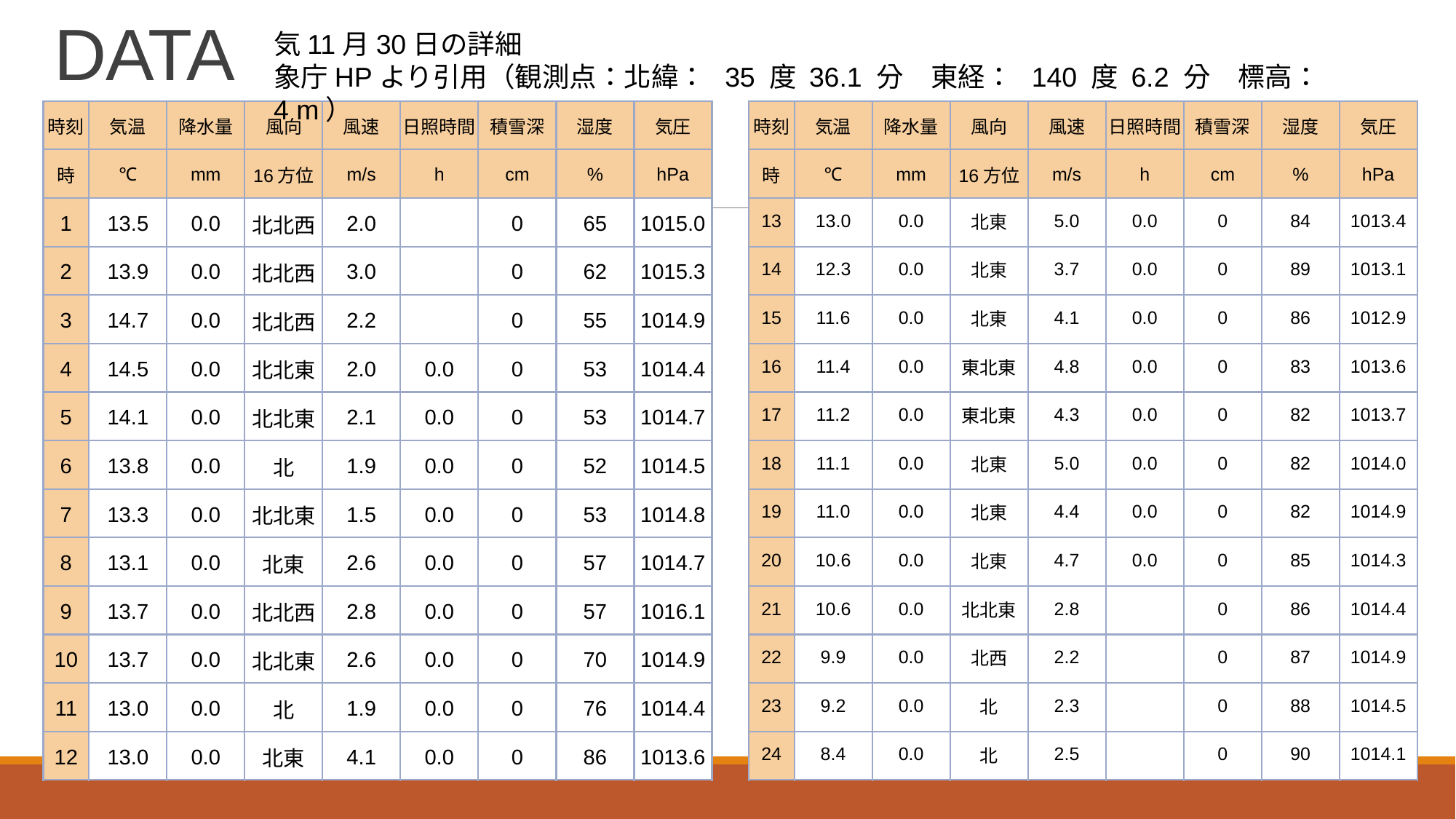

# DATA
気11月30日の詳細
象庁HPより引用（観測点：北緯：  35 度 36.1 分　東経：  140 度 6.2 分　標高： 4 m）
| 時刻 | 気温 | 降水量 | 風向 | 風速 | 日照時間 | 積雪深 | 湿度 | 気圧 |
| --- | --- | --- | --- | --- | --- | --- | --- | --- |
| 時 | ℃ | mm | 16方位 | m/s | h | cm | % | hPa |
| 1 | 13.5 | 0.0 | 北北西 | 2.0 |  | 0 | 65 | 1015.0 |
| 2 | 13.9 | 0.0 | 北北西 | 3.0 |  | 0 | 62 | 1015.3 |
| 3 | 14.7 | 0.0 | 北北西 | 2.2 |  | 0 | 55 | 1014.9 |
| 4 | 14.5 | 0.0 | 北北東 | 2.0 | 0.0 | 0 | 53 | 1014.4 |
| 5 | 14.1 | 0.0 | 北北東 | 2.1 | 0.0 | 0 | 53 | 1014.7 |
| 6 | 13.8 | 0.0 | 北 | 1.9 | 0.0 | 0 | 52 | 1014.5 |
| 7 | 13.3 | 0.0 | 北北東 | 1.5 | 0.0 | 0 | 53 | 1014.8 |
| 8 | 13.1 | 0.0 | 北東 | 2.6 | 0.0 | 0 | 57 | 1014.7 |
| 9 | 13.7 | 0.0 | 北北西 | 2.8 | 0.0 | 0 | 57 | 1016.1 |
| 10 | 13.7 | 0.0 | 北北東 | 2.6 | 0.0 | 0 | 70 | 1014.9 |
| 11 | 13.0 | 0.0 | 北 | 1.9 | 0.0 | 0 | 76 | 1014.4 |
| 12 | 13.0 | 0.0 | 北東 | 4.1 | 0.0 | 0 | 86 | 1013.6 |
| 時刻 | 気温 | 降水量 | 風向 | 風速 | 日照時間 | 積雪深 | 湿度 | 気圧 |
| --- | --- | --- | --- | --- | --- | --- | --- | --- |
| 時 | ℃ | mm | 16方位 | m/s | h | cm | % | hPa |
| 13 | 13.0 | 0.0 | 北東 | 5.0 | 0.0 | 0 | 84 | 1013.4 |
| 14 | 12.3 | 0.0 | 北東 | 3.7 | 0.0 | 0 | 89 | 1013.1 |
| 15 | 11.6 | 0.0 | 北東 | 4.1 | 0.0 | 0 | 86 | 1012.9 |
| 16 | 11.4 | 0.0 | 東北東 | 4.8 | 0.0 | 0 | 83 | 1013.6 |
| 17 | 11.2 | 0.0 | 東北東 | 4.3 | 0.0 | 0 | 82 | 1013.7 |
| 18 | 11.1 | 0.0 | 北東 | 5.0 | 0.0 | 0 | 82 | 1014.0 |
| 19 | 11.0 | 0.0 | 北東 | 4.4 | 0.0 | 0 | 82 | 1014.9 |
| 20 | 10.6 | 0.0 | 北東 | 4.7 | 0.0 | 0 | 85 | 1014.3 |
| 21 | 10.6 | 0.0 | 北北東 | 2.8 |  | 0 | 86 | 1014.4 |
| 22 | 9.9 | 0.0 | 北西 | 2.2 |  | 0 | 87 | 1014.9 |
| 23 | 9.2 | 0.0 | 北 | 2.3 |  | 0 | 88 | 1014.5 |
| 24 | 8.4 | 0.0 | 北 | 2.5 |  | 0 | 90 | 1014.1 |